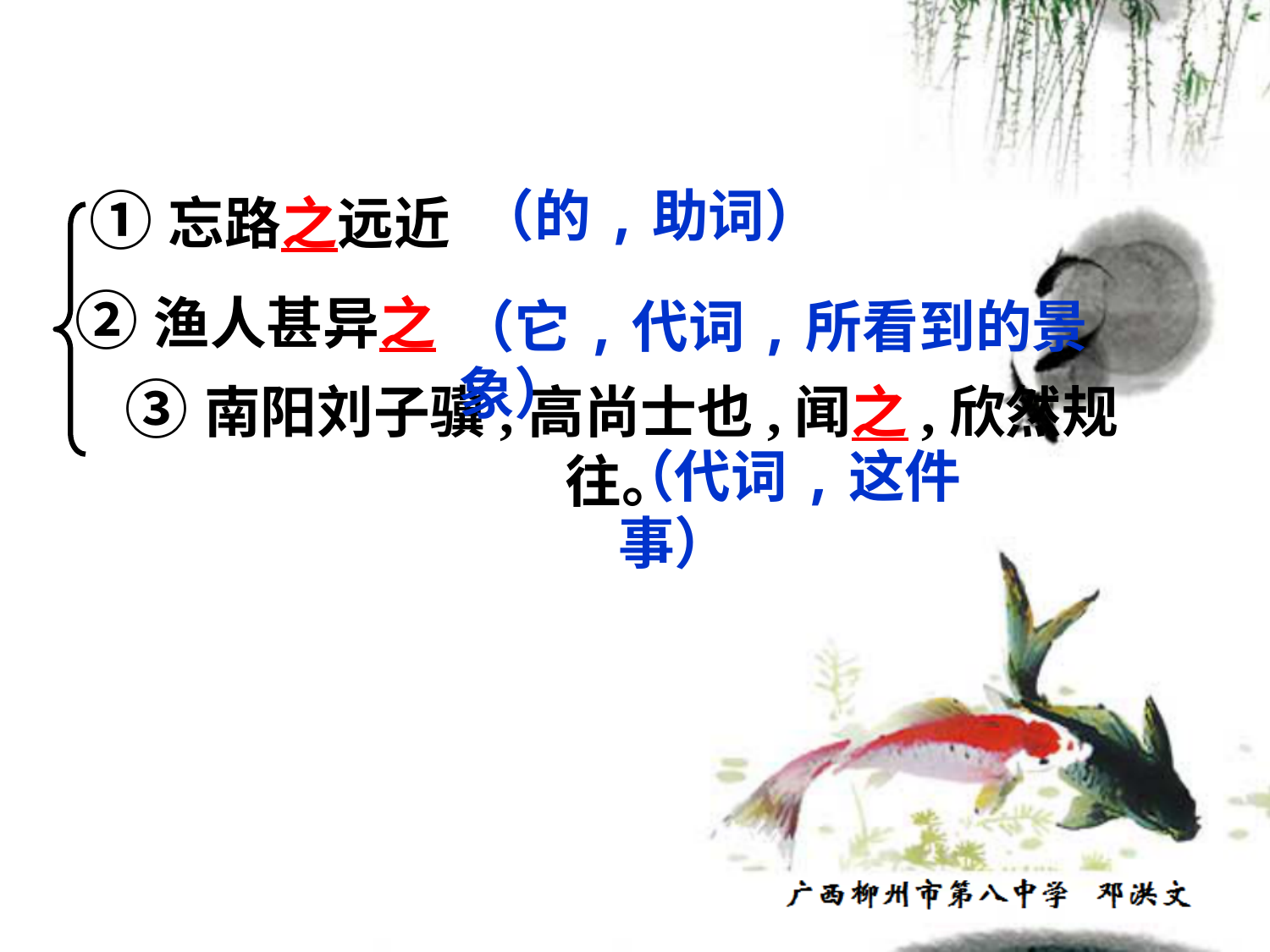

①忘路之远近
（的,助词）

②渔人甚异之

（它,代词,所看到的景象）
③南阳刘子骥,高尚士也,闻之,欣然规往。
（代词,这件事）